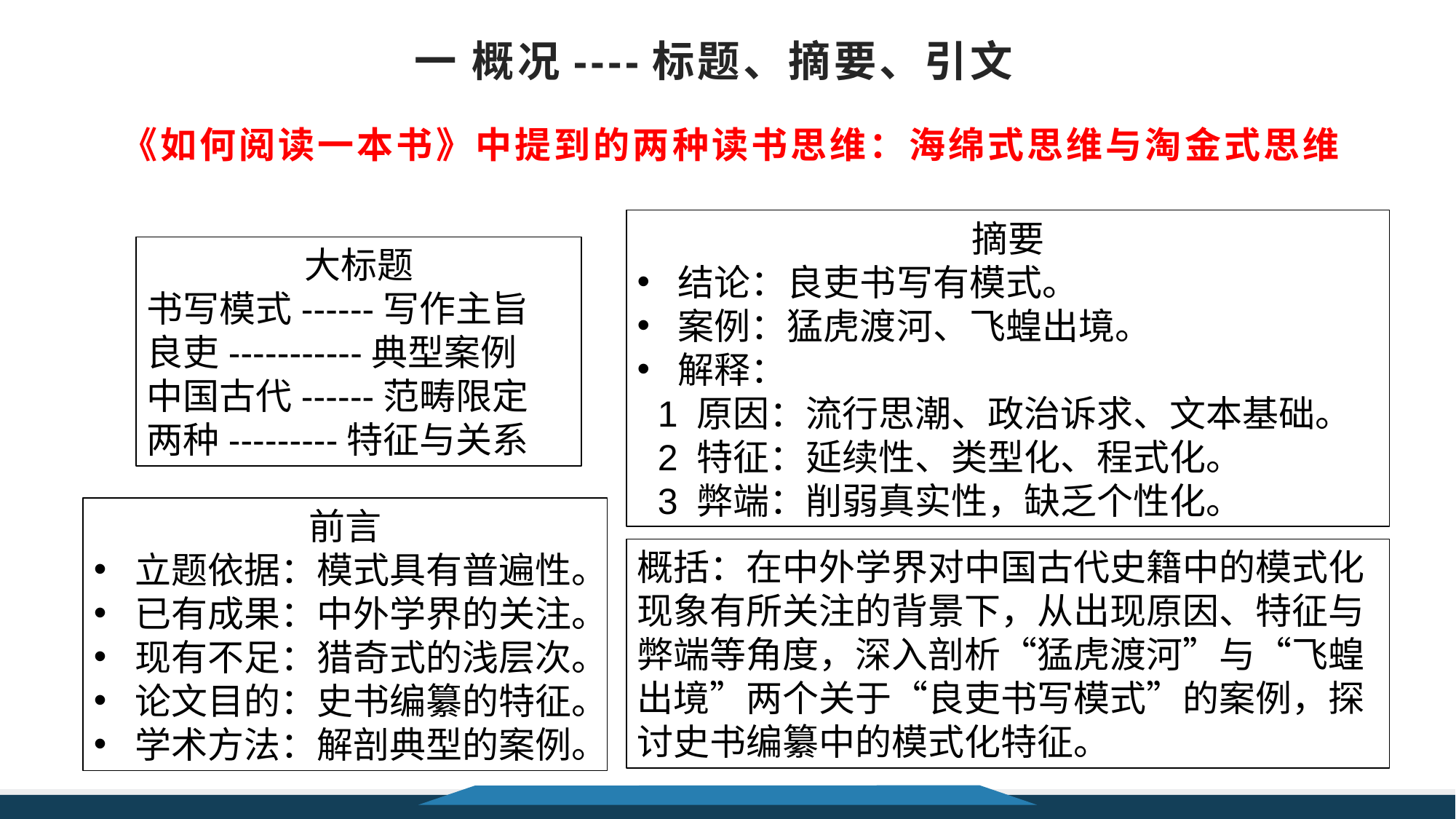

# 一 概况----标题、摘要、引文
《如何阅读一本书》中提到的两种读书思维：海绵式思维与淘金式思维
摘要
结论：良吏书写有模式。
案例：猛虎渡河、飞蝗出境。
解释：
  1 原因：流行思潮、政治诉求、文本基础。
  2 特征：延续性、类型化、程式化。
  3 弊端：削弱真实性，缺乏个性化。
大标题
书写模式------写作主旨
良吏-----------典型案例
中国古代------范畴限定
两种---------特征与关系
前言
立题依据：模式具有普遍性。
已有成果：中外学界的关注。
现有不足：猎奇式的浅层次。
论文目的：史书编纂的特征。
学术方法：解剖典型的案例。
概括：在中外学界对中国古代史籍中的模式化现象有所关注的背景下，从出现原因、特征与弊端等角度，深入剖析“猛虎渡河”与“飞蝗出境”两个关于“良吏书写模式”的案例，探讨史书编纂中的模式化特征。